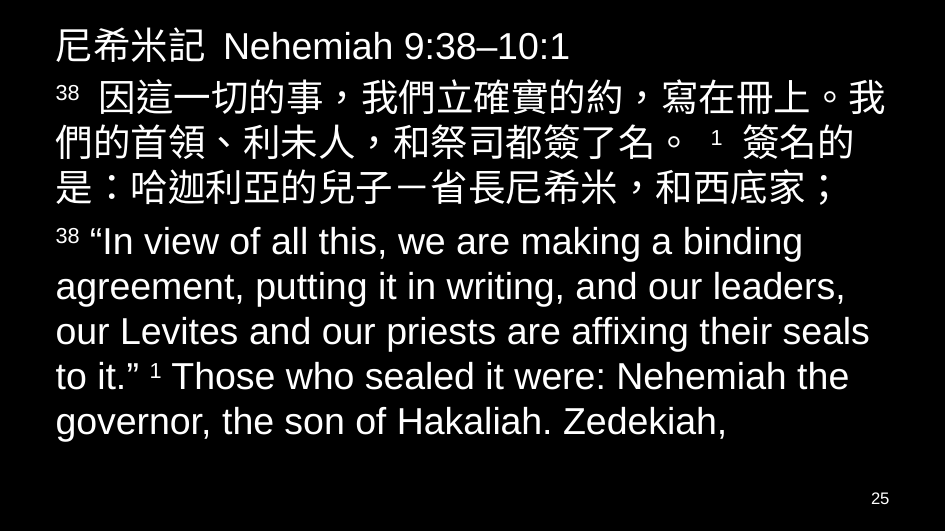

尼希米記 Nehemiah 9:38–10:1
38 因這一切的事，我們立確實的約，寫在冊上。我們的首領、利未人，和祭司都簽了名。 1 簽名的是：哈迦利亞的兒子－省長尼希米，和西底家；
38 “In view of all this, we are making a binding agreement, putting it in writing, and our leaders, our Levites and our priests are affixing their seals to it.” 1 Those who sealed it were: Nehemiah the governor, the son of Hakaliah. Zedekiah,

25